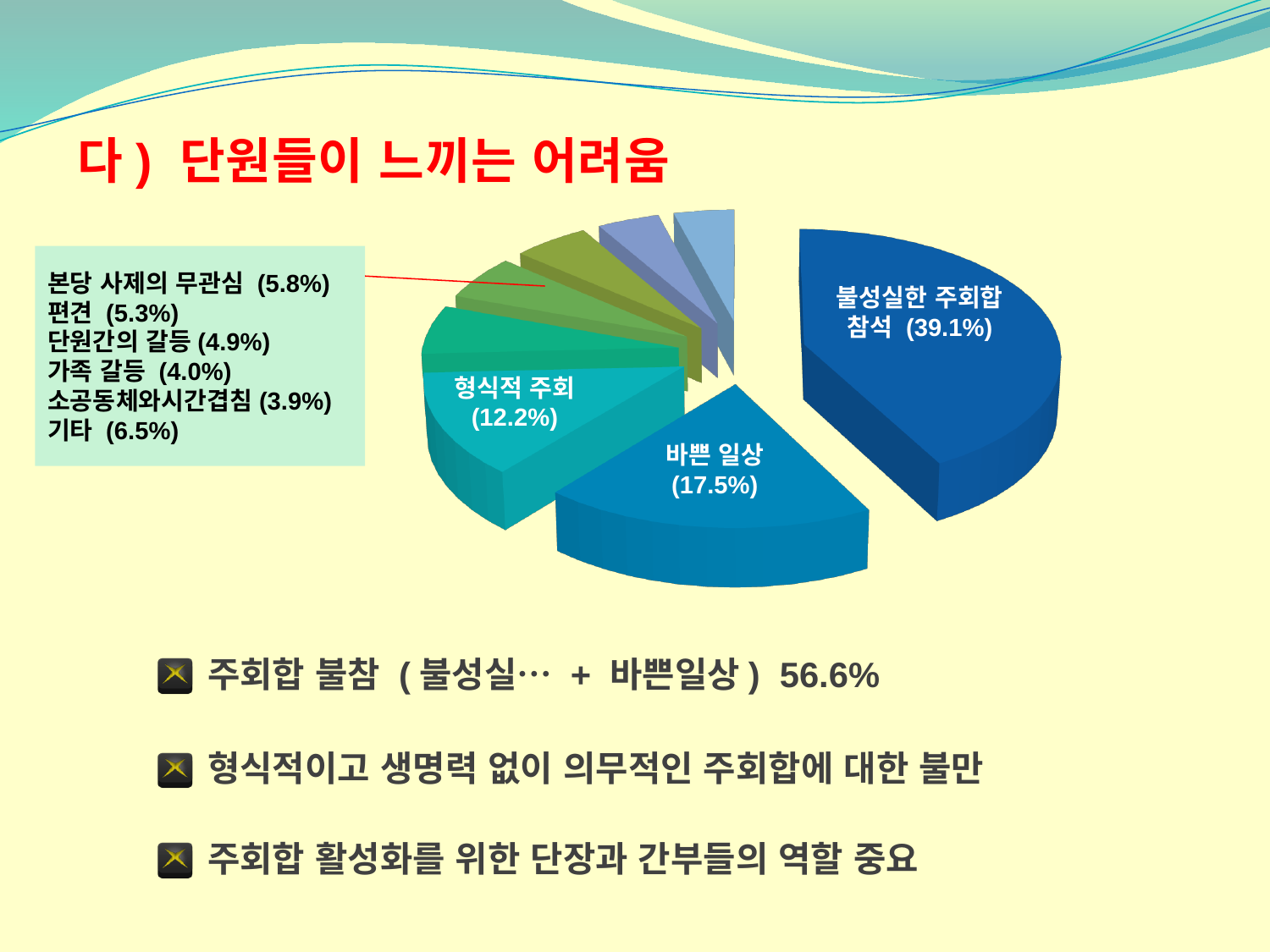

다) 단원들이 느끼는 어려움

[unsupported chart]

본당 사제의 무관심 (5.8%)
편견 (5.3%)
단원간의 갈등(4.9%)
가족 갈등 (4.0%)
소공동체와시간겹침(3.9%)
기타 (6.5%)
불성실한 주회합 참석 (39.1%)
형식적 주회 (12.2%)
바쁜 일상 (17.5%)
주회합 불참 (불성실… + 바쁜일상)  56.6%

형식적이고 생명력 없이 의무적인 주회합에 대한 불만

주회합 활성화를 위한 단장과 간부들의 역할 중요